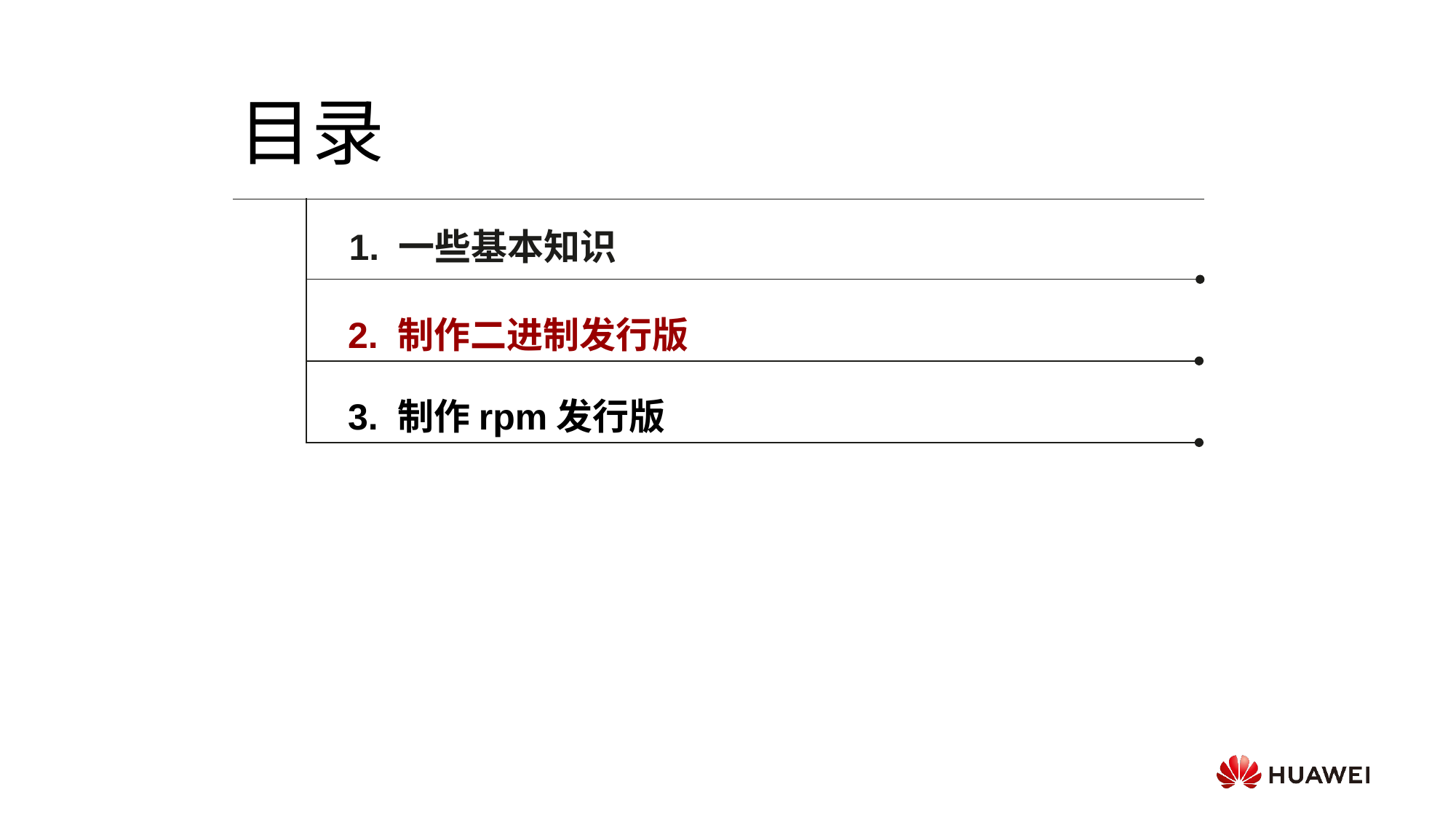

目录
1. 一些基本知识
2. 制作二进制发行版
3. 制作rpm发行版